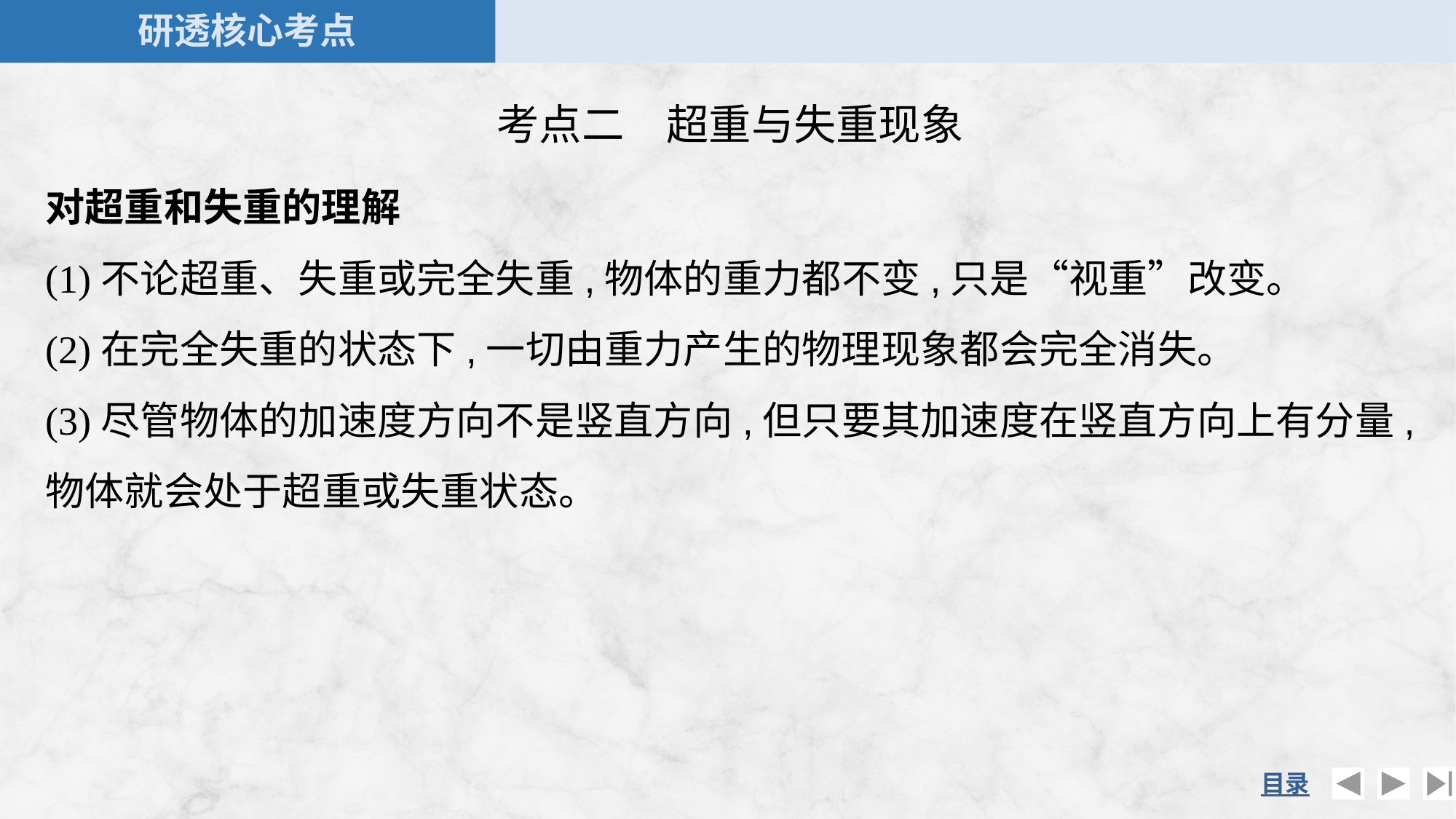

考点二　超重与失重现象
对超重和失重的理解
(1)不论超重、失重或完全失重,物体的重力都不变,只是“视重”改变。
(2)在完全失重的状态下,一切由重力产生的物理现象都会完全消失。
(3)尽管物体的加速度方向不是竖直方向,但只要其加速度在竖直方向上有分量,物体就会处于超重或失重状态。